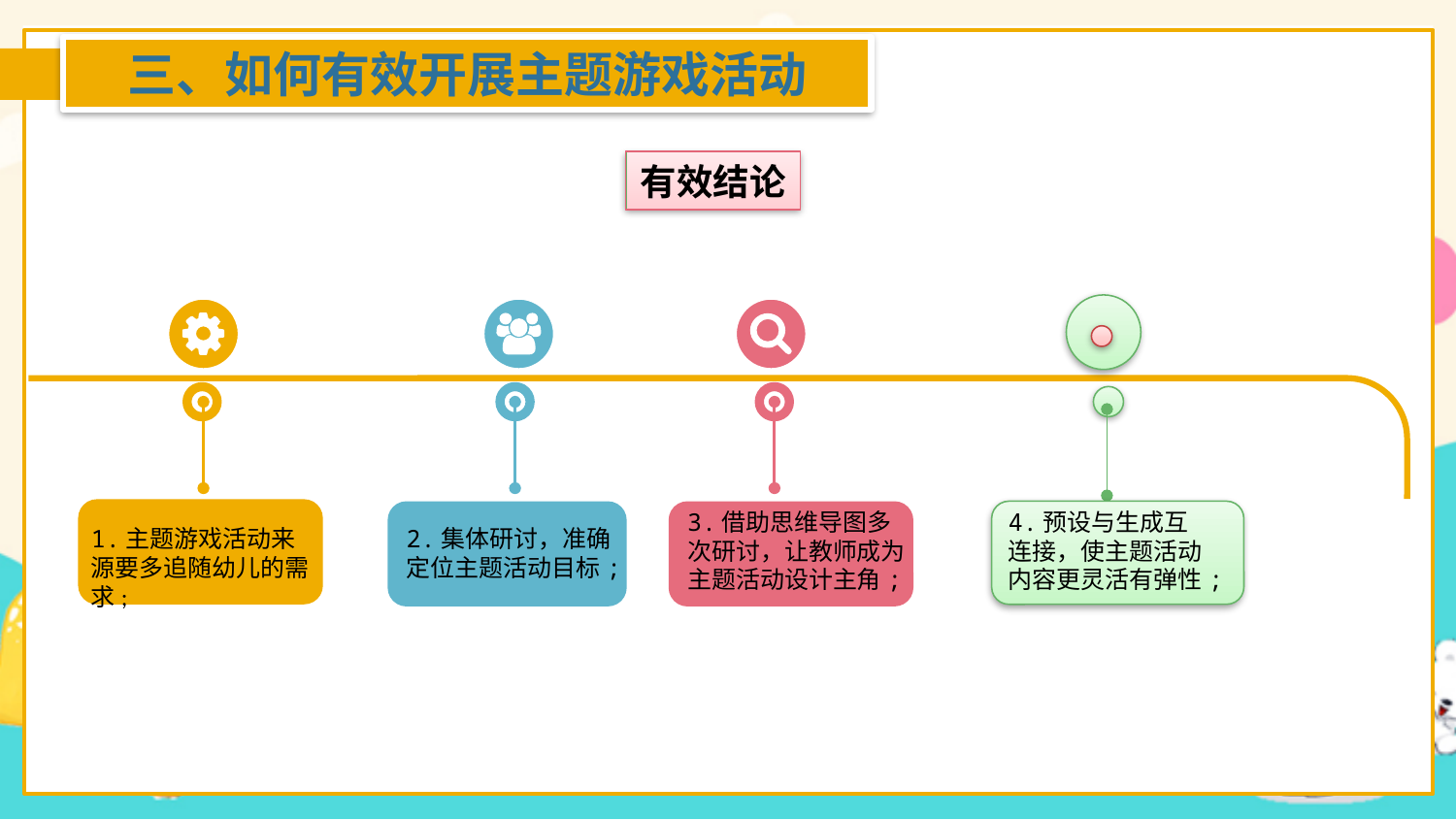

三、如何有效开展主题游戏活动
有效结论

3.借助思维导图多次研讨，让教师成为主题活动设计主角;

4.预设与生成互连接，使主题活动内容更灵活有弹性;

2015
1.主题游戏活动来源要多追随幼儿的需求;
2.集体研讨，准确定位主题活动目标;